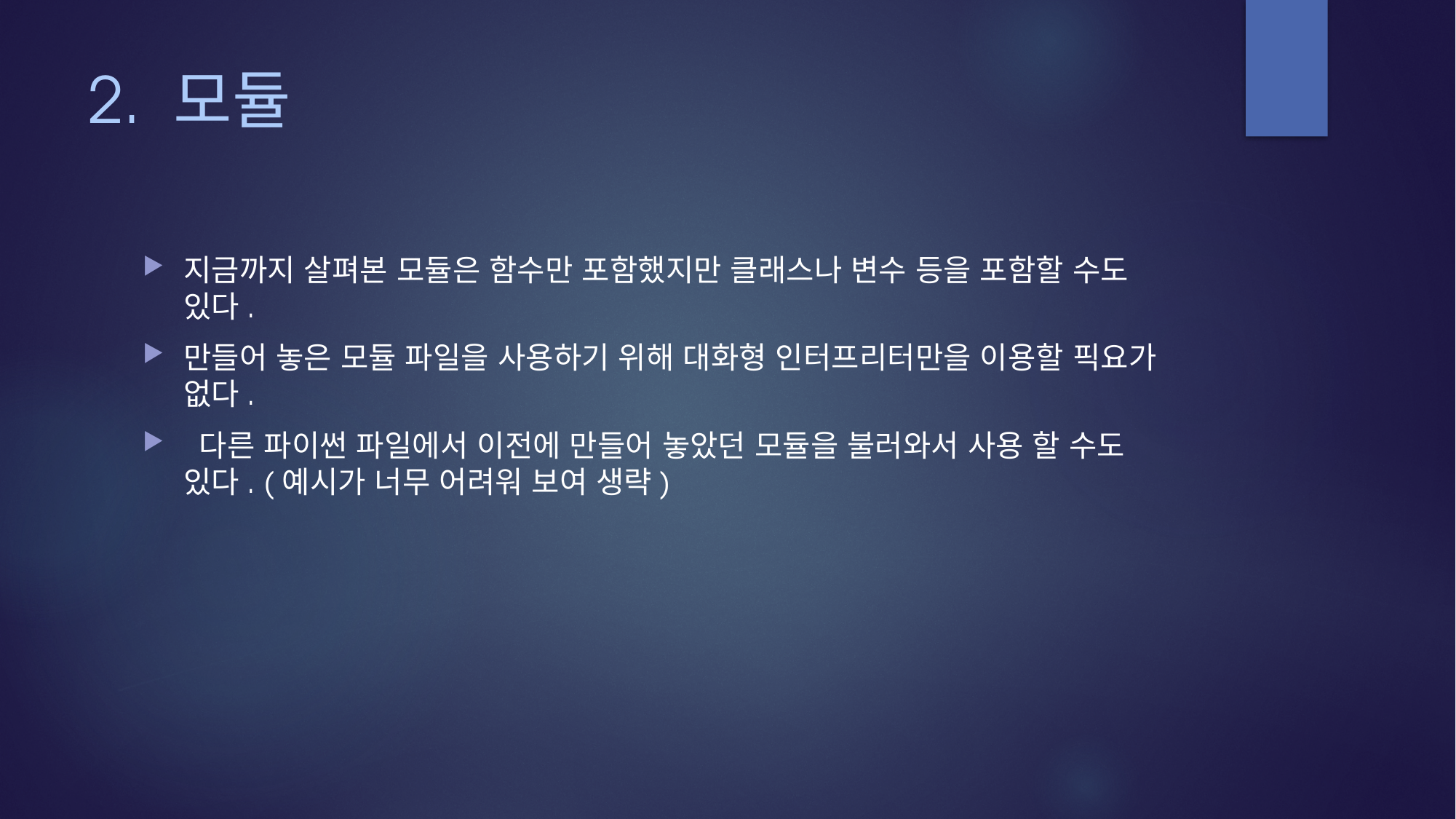

# 2. 모듈
지금까지 살펴본 모듈은 함수만 포함했지만 클래스나 변수 등을 포함할 수도 있다.
만들어 놓은 모듈 파일을 사용하기 위해 대화형 인터프리터만을 이용할 픽요가 없다.
 다른 파이썬 파일에서 이전에 만들어 놓았던 모듈을 불러와서 사용 할 수도 있다. (예시가 너무 어려워 보여 생략)